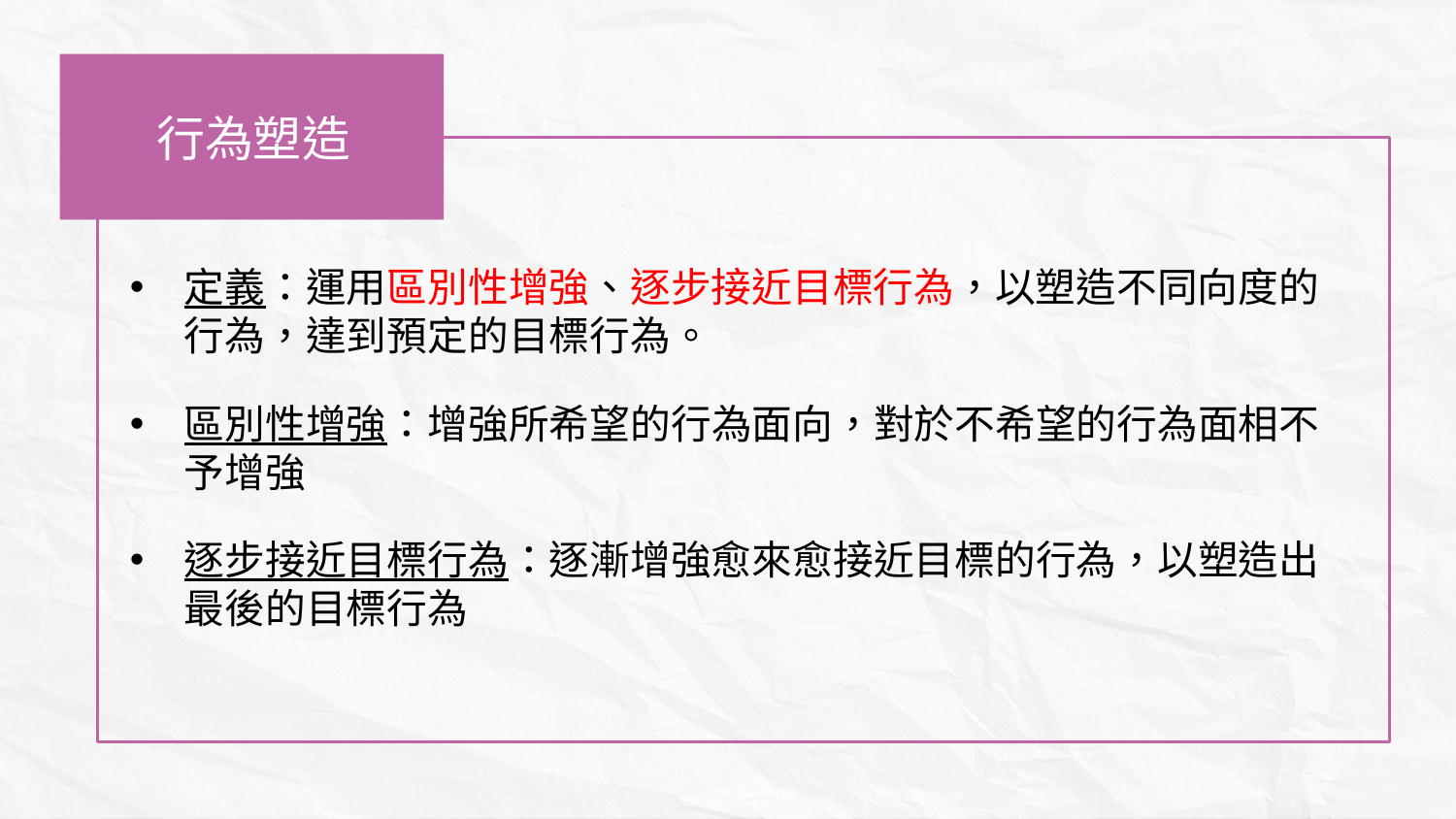

行為塑造

定義：運用區別性增強、逐步接近目標行為，以塑造不同向度的行為，達到預定的目標行為。

區別性增強：增強所希望的行為面向，對於不希望的行為面相不予增強

逐步接近目標行為：逐漸增強愈來愈接近目標的行為，以塑造出最後的目標行為